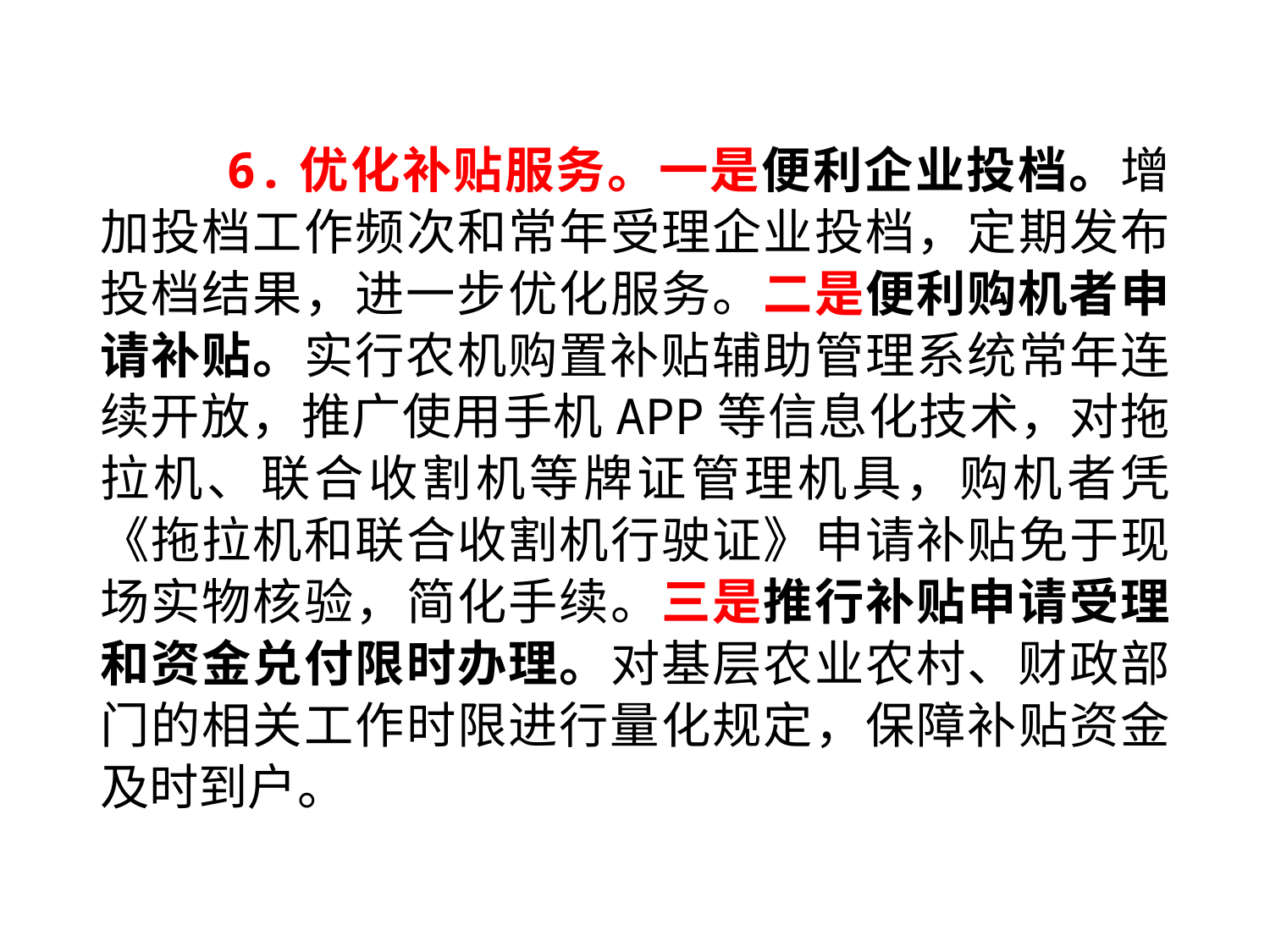

# 6.优化补贴服务。一是便利企业投档。增加投档工作频次和常年受理企业投档，定期发布投档结果，进一步优化服务。二是便利购机者申请补贴。实行农机购置补贴辅助管理系统常年连续开放，推广使用手机APP等信息化技术，对拖拉机、联合收割机等牌证管理机具，购机者凭《拖拉机和联合收割机行驶证》申请补贴免于现场实物核验，简化手续。三是推行补贴申请受理和资金兑付限时办理。对基层农业农村、财政部门的相关工作时限进行量化规定，保障补贴资金及时到户。